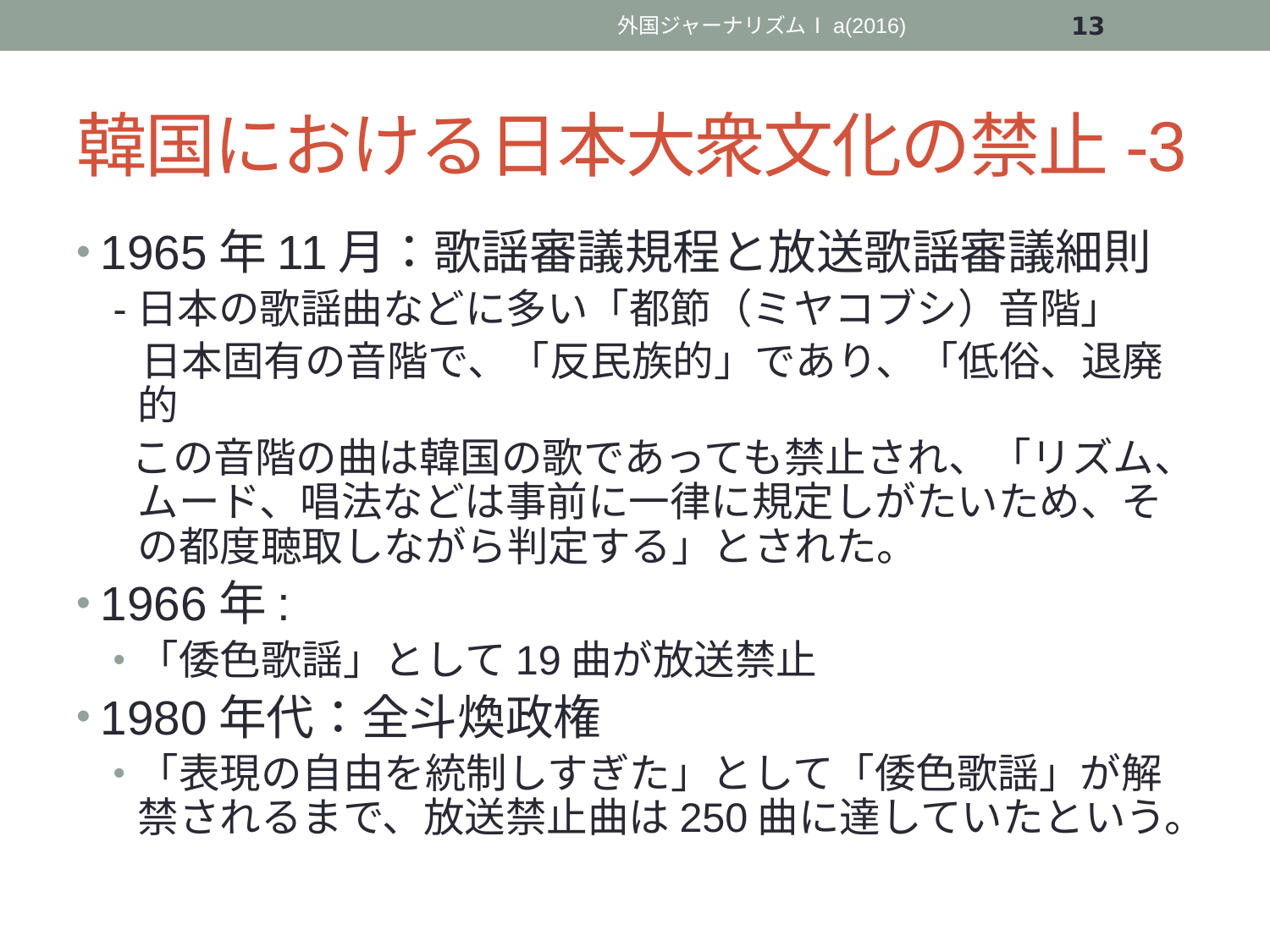

外国ジャーナリズムⅠa(2016)
13
# 韓国における日本大衆文化の禁止-3
1965年11月：歌謡審議規程と放送歌謡審議細則
-日本の歌謡曲などに多い「都節（ミヤコブシ）音階」
  日本固有の音階で、「反民族的」であり、「低俗、退廃的
 この音階の曲は韓国の歌であっても禁止され、「リズム、ムード、唱法などは事前に一律に規定しがたいため、その都度聴取しながら判定する」とされた。
1966年:
「倭色歌謡」として19曲が放送禁止
1980年代：全斗煥政権
「表現の自由を統制しすぎた」として「倭色歌謡」が解禁されるまで、放送禁止曲は250曲に達していたという。